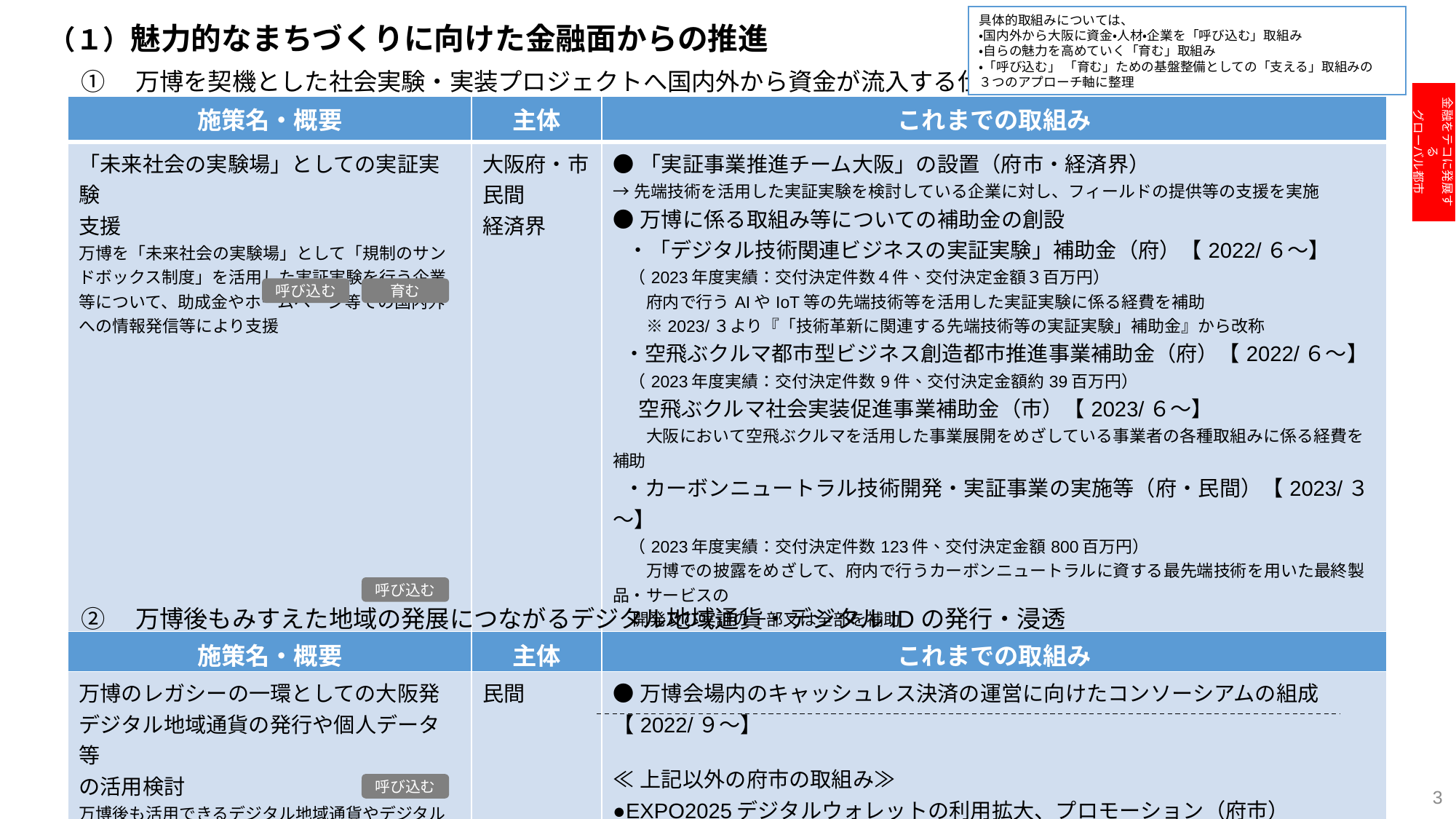

具体的取組みについては、
・国内外から大阪に資金・人材・企業を「呼び込む」取組み
・自らの魅力を高めていく「育む」取組み
・「呼び込む」 「育む」ための基盤整備としての「支える」取組みの
３つのアプローチ軸に整理
（１）魅力的なまちづくりに向けた金融面からの推進
①　万博を契機とした社会実験・実装プロジェクトへ国内外から資金が流入する仕組みづくり
金融をテコに発展する
グローバル都市
| 施策名・概要 | 主体 | これまでの取組み |
| --- | --- | --- |
| 「未来社会の実験場」としての実証実験 支援 万博を「未来社会の実験場」として「規制のサンドボックス制度」を活用した実証実験を行う企業等について、助成金やホームページ等での国内外への情報発信等により支援 | 大阪府・市 民間 経済界 | ●「実証事業推進チーム大阪」の設置（府市・経済界） →先端技術を活用した実証実験を検討している企業に対し、フィールドの提供等の支援を実施 ●万博に係る取組み等についての補助金の創設 　・「デジタル技術関連ビジネスの実証実験」補助金（府）【2022/６～】 　（2023年度実績：交付決定件数４件、交付決定金額３百万円） 　　府内で行うAIやIoT等の先端技術等を活用した実証実験に係る経費を補助 　　※2023/３より『「技術革新に関連する先端技術等の実証実験」補助金』から改称 ・空飛ぶクルマ都市型ビジネス創造都市推進事業補助金（府）【2022/６～】 　（2023年度実績：交付決定件数9件、交付決定金額約39百万円） 　 空飛ぶクルマ社会実装促進事業補助金（市）【2023/６～】 　　大阪において空飛ぶクルマを活用した事業展開をめざしている事業者の各種取組みに係る経費を補助 ・カーボンニュートラル技術開発・実証事業の実施等（府・民間）【2023/３～】 　（2023年度実績：交付決定件数123件、交付決定金額800百万円） 　　万博での披露をめざして、府内で行うカーボンニュートラルに資する最先端技術を用いた最終製品・サービスの 開発及び実証の一部又は全部を補助 ●万博に係る実証実験に関する国内外への情報発信（民間） |
| 万博のテーマに関連するファンドによる投資 新たな万博ファンドの組成や、民間ファンドの活用により、万博を契機としたイノベーションや新たなビジネスモデルを生み出す企業への資金調達を円滑化 | 民間 大阪府・市 経済界 | ●万博のテーマに関連するファンドの組成・出資（民間） ・「大阪・関西万博活性化ファンド」の創設【2021/12】 大阪・関西万博のテーマ「いのち輝く未来」に適合する国内のベンチャー企業等に対し10年間投資 |
育む
呼び込む
呼び込む
②　万博後もみすえた地域の発展につながるデジタル地域通貨・デジタルIDの発行・浸透
| 施策名・概要 | 主体 | これまでの取組み |
| --- | --- | --- |
| 万博のレガシーの一環としての大阪発 デジタル地域通貨の発行や個人データ等 の活用検討 万博後も活用できるデジタル地域通貨やデジタルIDによるデータ活用の仕組みを検討 | 民間 | ●万博会場内のキャッシュレス決済の運営に向けたコンソーシアムの組成【2022/９～】 ≪上記以外の府市の取組み≫ ●EXPO2025デジタルウォレットの利用拡大、プロモーション（府市） 　【2024.３ FIN/SUMにおける連携など】 |
呼び込む
3